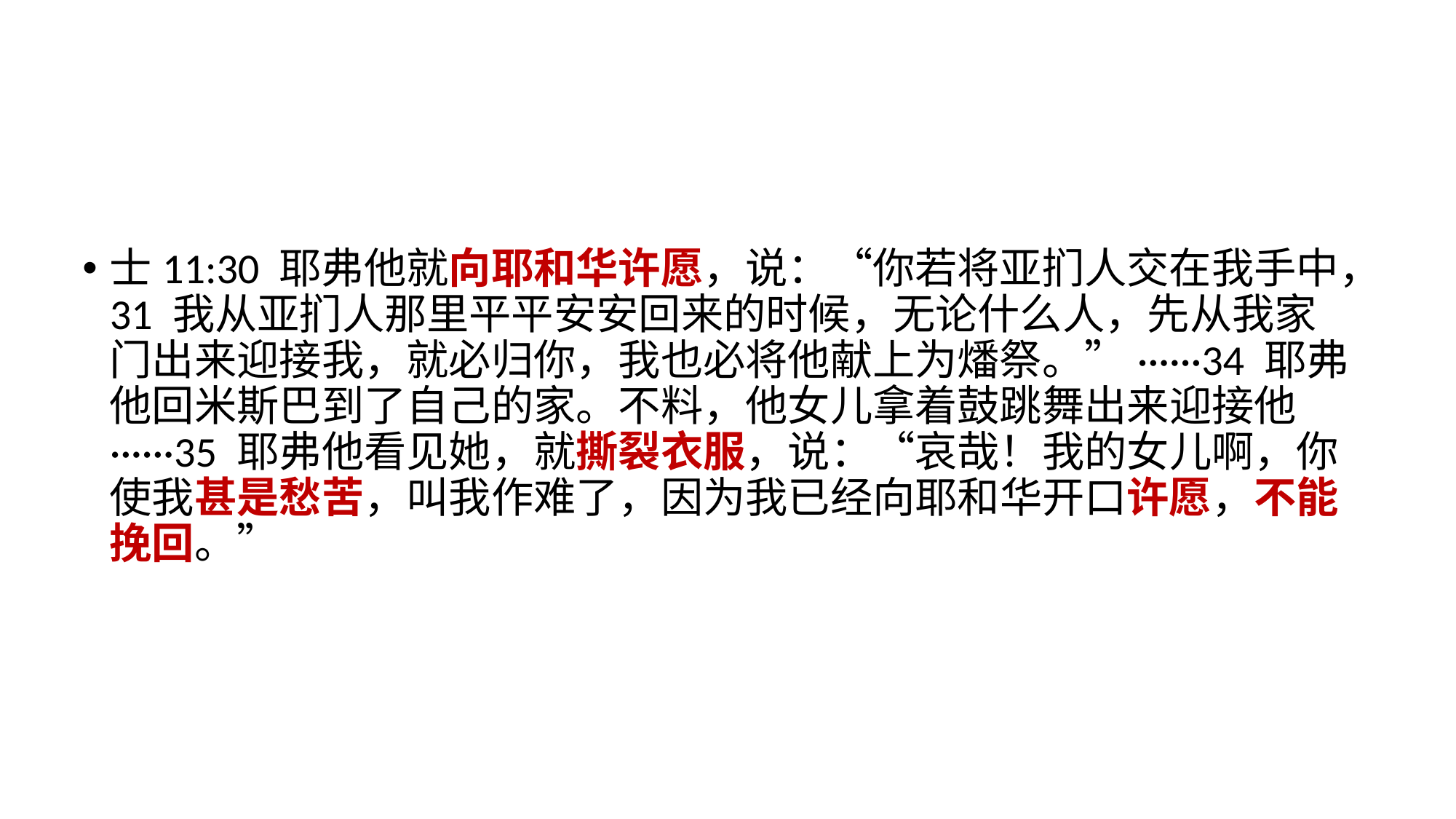

士11:30 耶弗他就向耶和华许愿，说：“你若将亚扪人交在我手中，31 我从亚扪人那里平平安安回来的时候，无论什么人，先从我家门出来迎接我，就必归你，我也必将他献上为燔祭。”······34 耶弗他回米斯巴到了自己的家。不料，他女儿拿着鼓跳舞出来迎接他······35 耶弗他看见她，就撕裂衣服，说：“哀哉！我的女儿啊，你使我甚是愁苦，叫我作难了，因为我已经向耶和华开口许愿，不能挽回。”